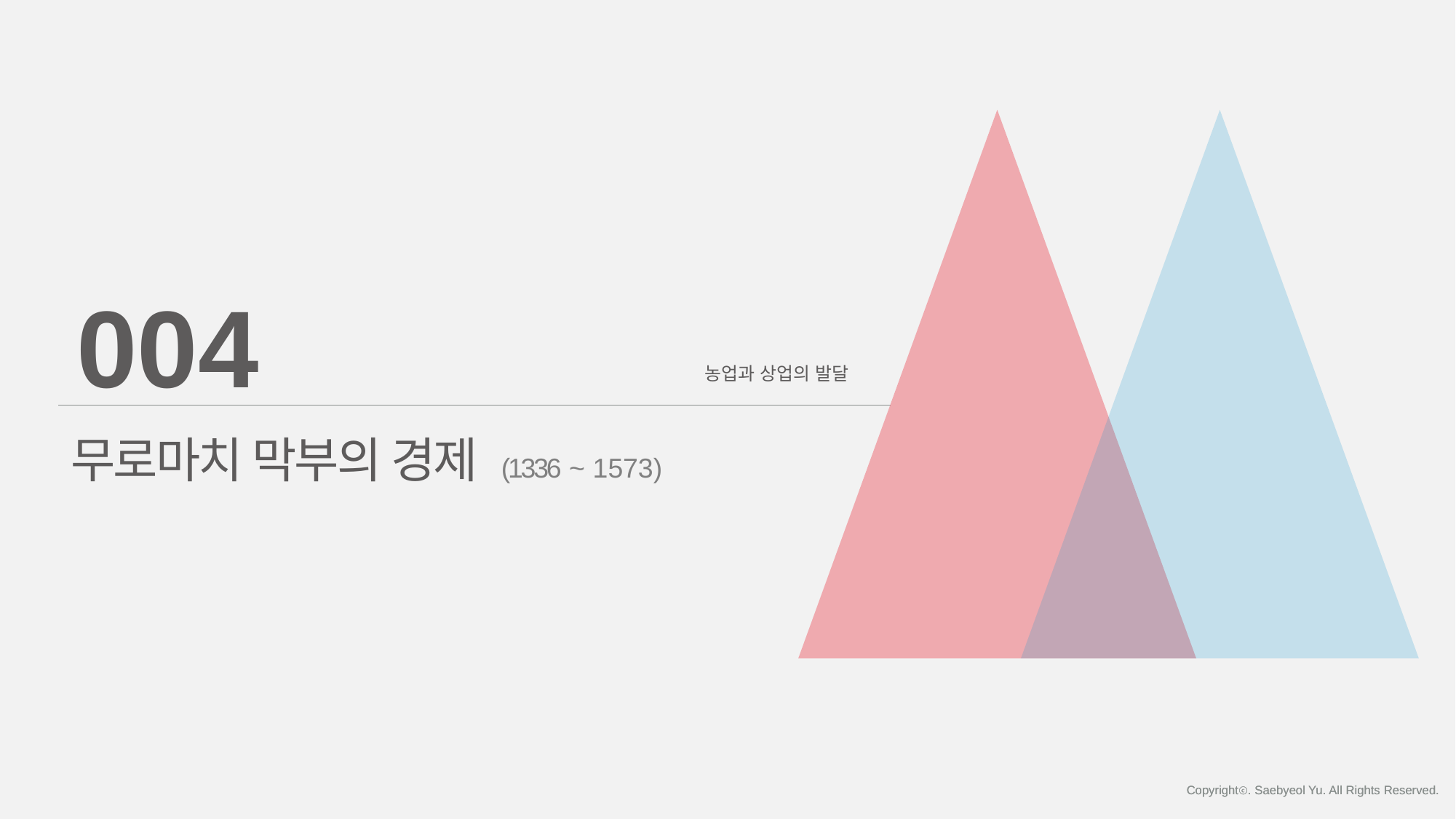

004
농업과 상업의 발달
무로마치 막부의 경제 (1336 ~ 1573)
Copyrightⓒ. Saebyeol Yu. All Rights Reserved.